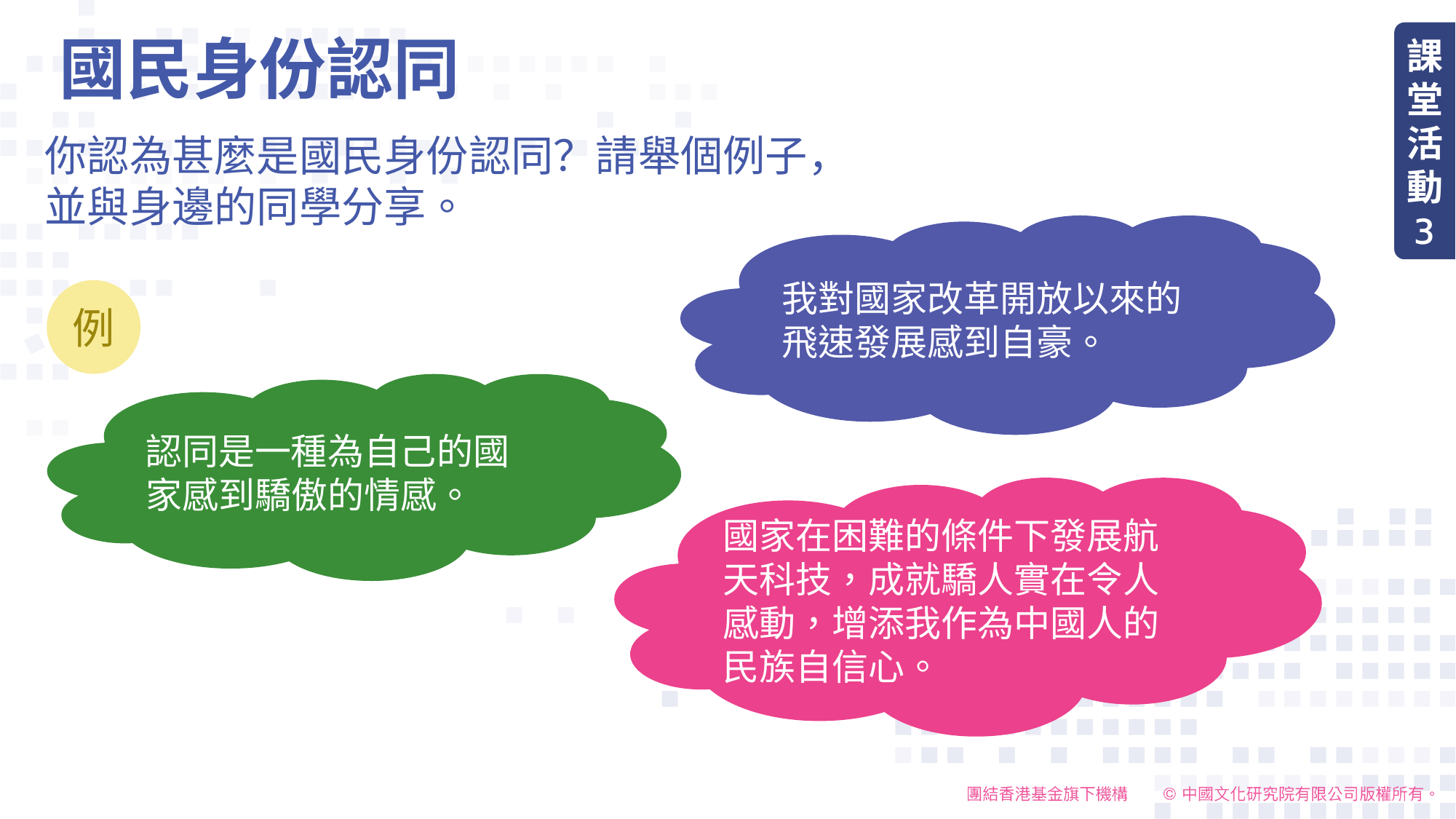

國民身份認同
課堂活動
3

你認為甚麼是國民身份認同？請舉個例子，並與身邊的同學分享。
我對國家改革開放以來的飛速發展感到自豪。
例
認同是一種為自己的國家感到驕傲的情感。
國家在困難的條件下發展航天科技，成就驕人實在令人感動，增添我作為中國人的民族自信心。